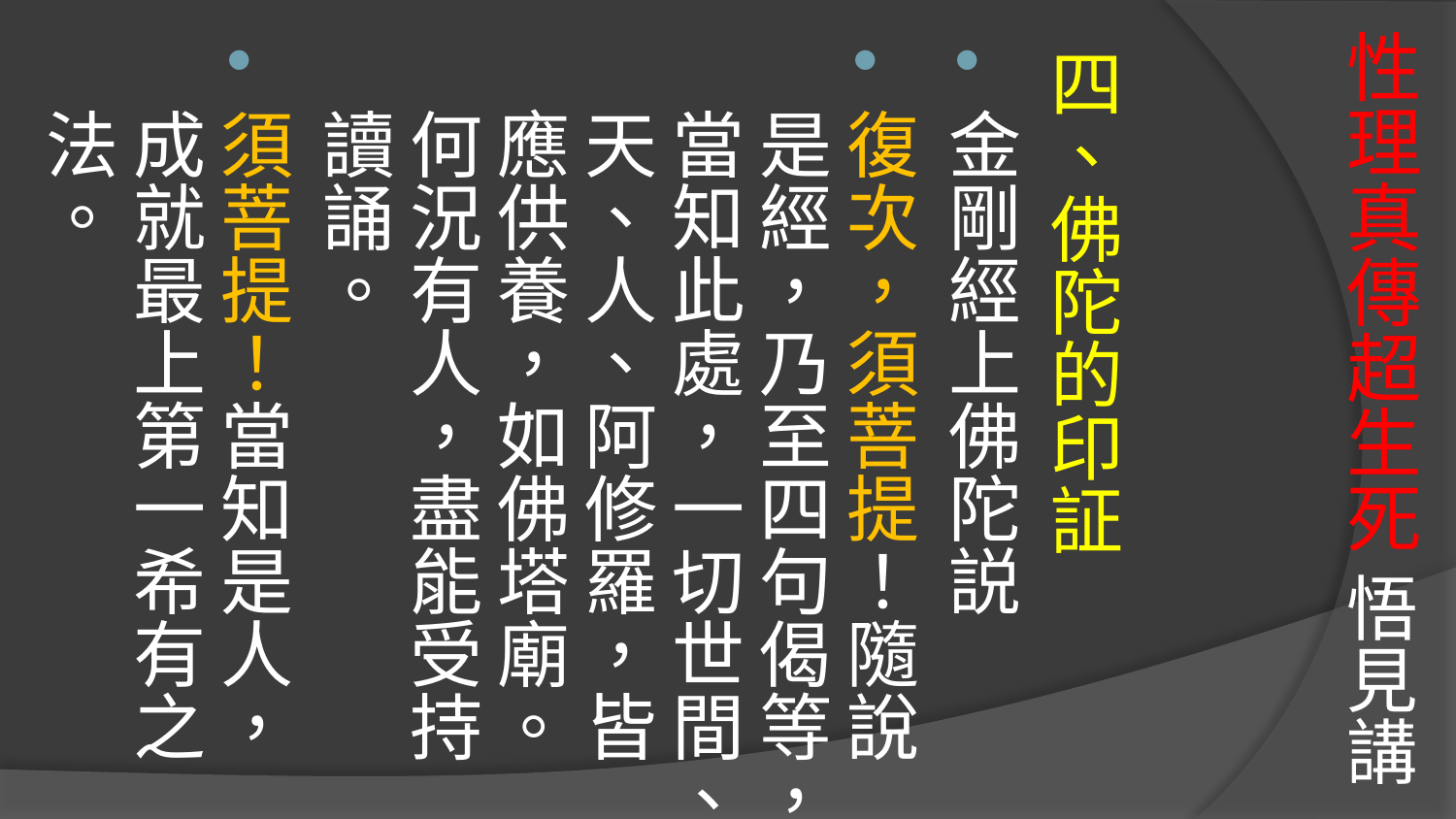

# 性理真傳超生死 悟見講
四、佛陀的印証
金剛經上佛陀説
復次，須菩提！隨說是經，乃至四句偈等，當知此處，一切世間、天、人、阿修羅，皆應供養，如佛塔廟。何況有人，盡能受持讀誦。
須菩提！當知是人，成就最上第一希有之法。